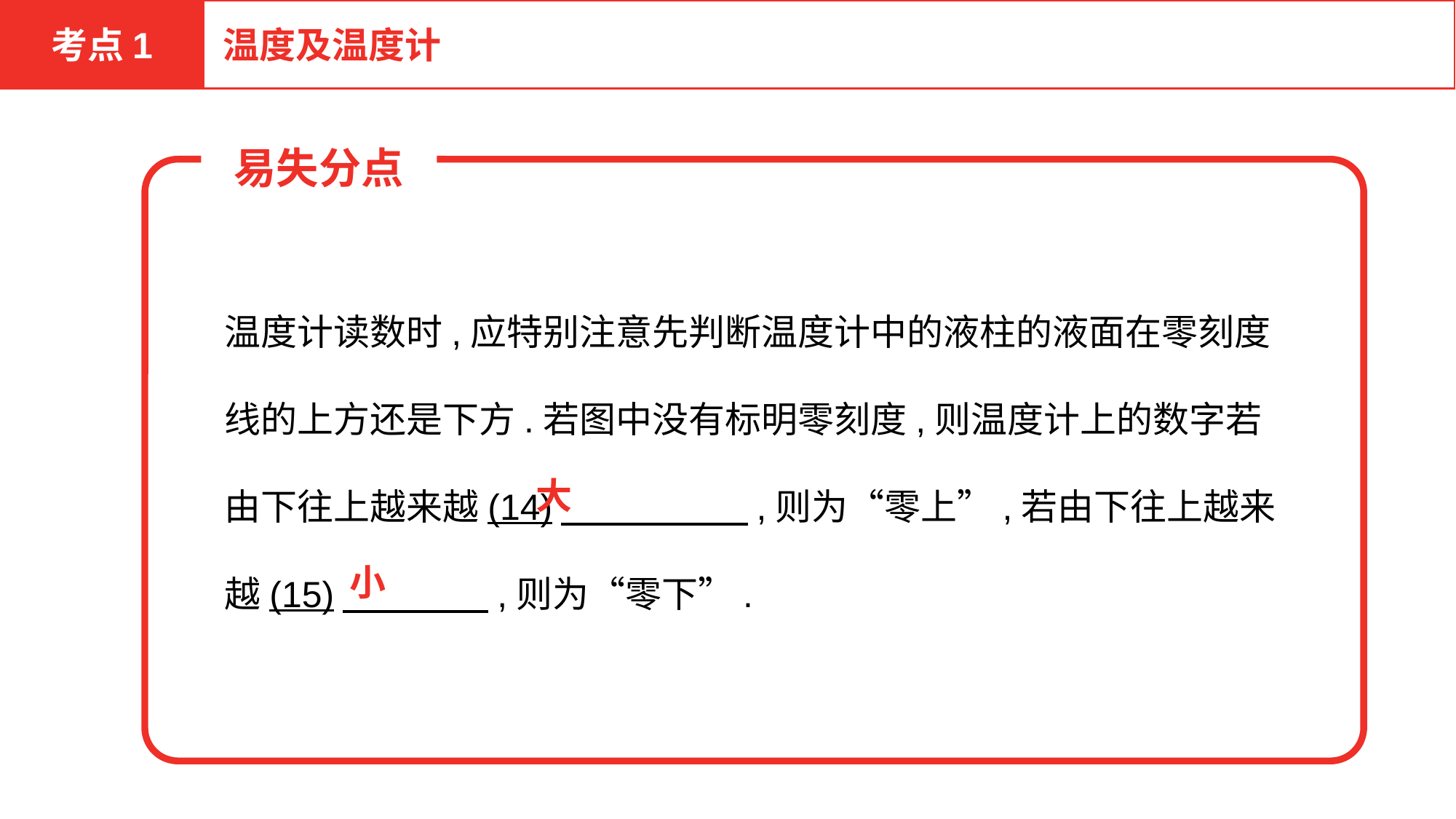

考点1
温度及温度计
易失分点

温度计读数时,应特别注意先判断温度计中的液柱的液面在零刻度线的上方还是下方.若图中没有标明零刻度,则温度计上的数字若由下往上越来越(14)　　　     　,则为“零上”,若由下往上越来越(15)　　　　,则为“零下”.
大
小